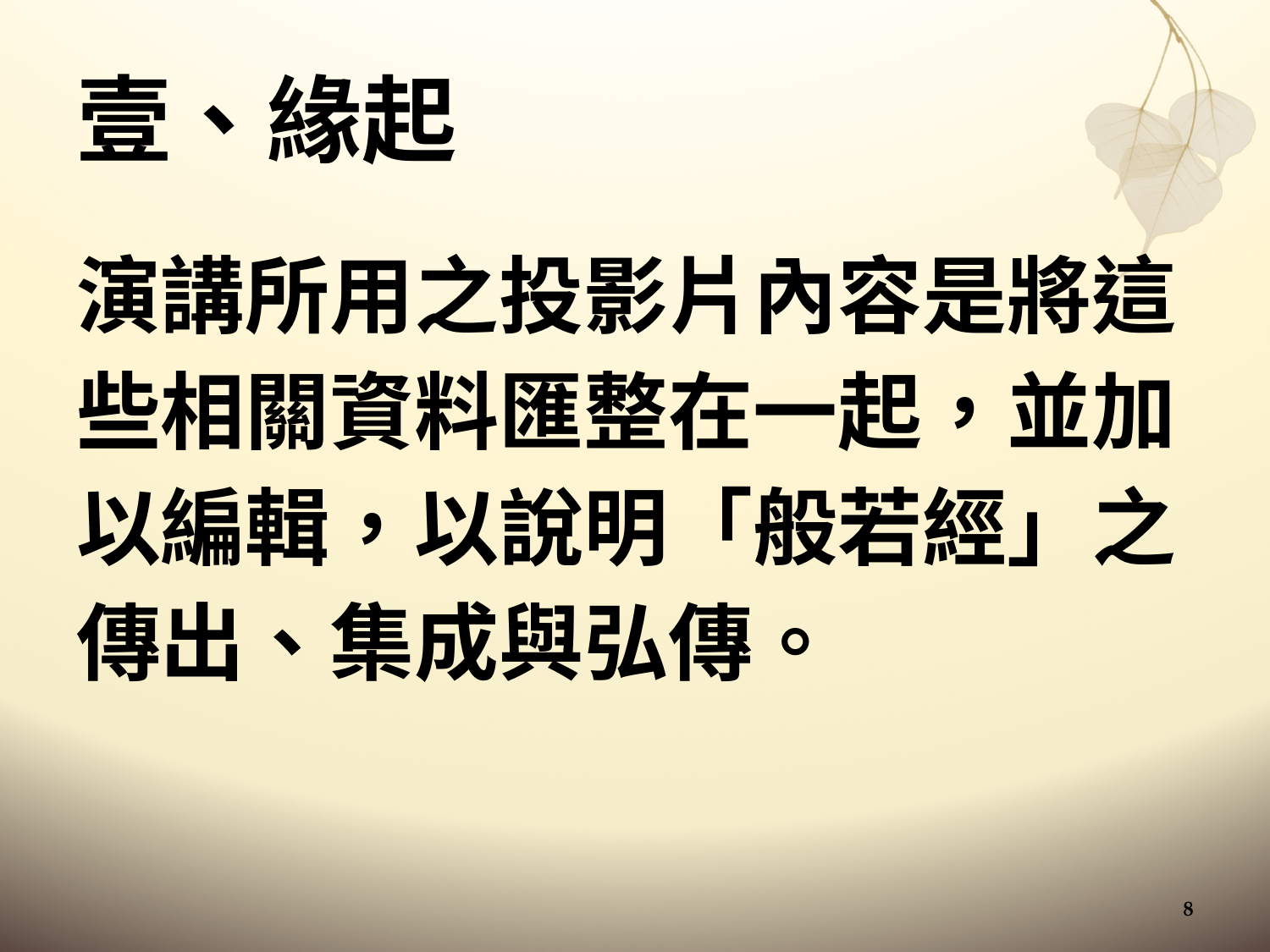

# 壹、緣起
演講所用之投影片內容是將這些相關資料匯整在一起，並加以編輯，以說明「般若經」之傳出、集成與弘傳。
8